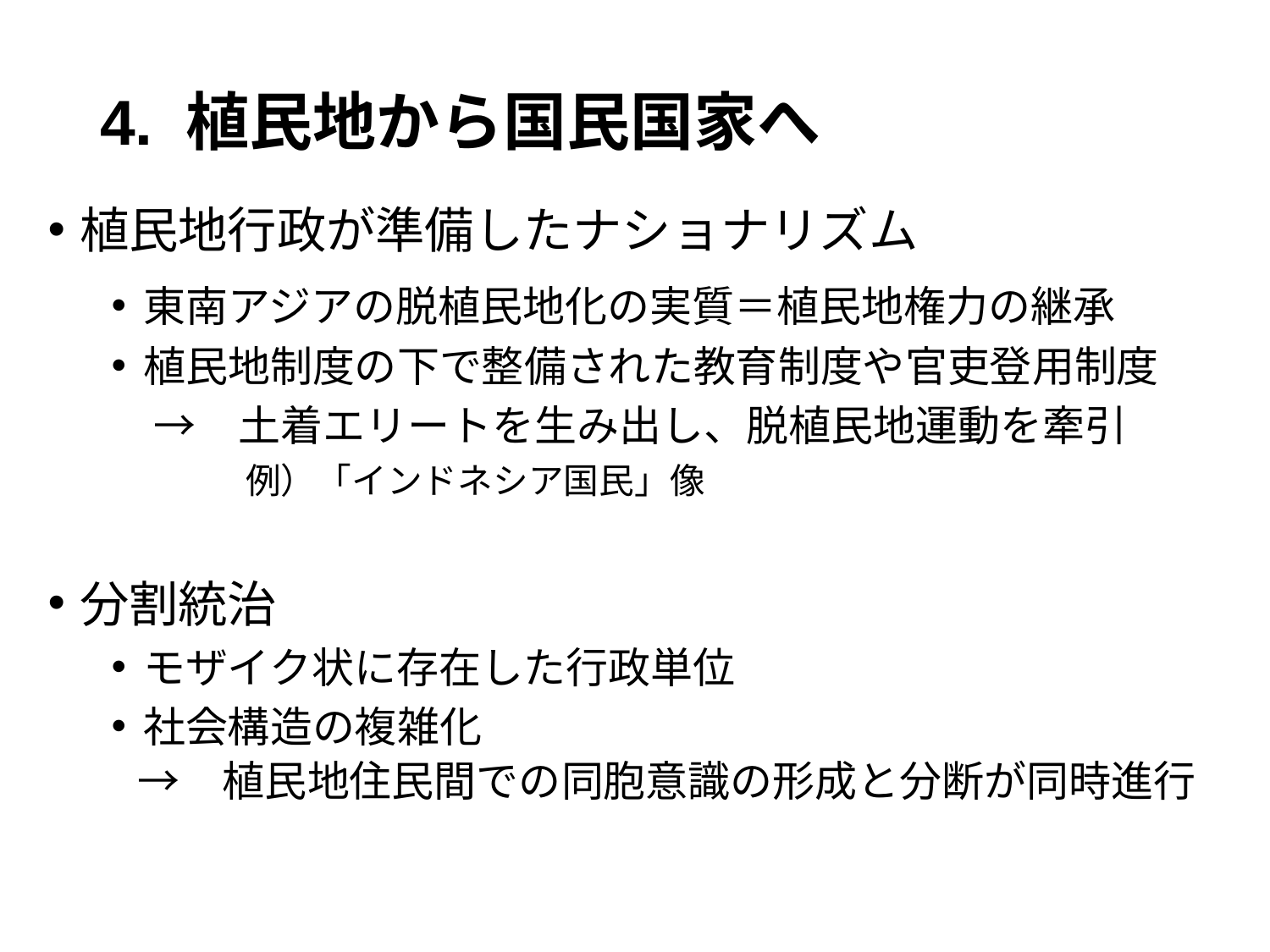

# 4. 植民地から国民国家へ
植民地行政が準備したナショナリズム
東南アジアの脱植民地化の実質＝植民地権力の継承
植民地制度の下で整備された教育制度や官吏登用制度
　→　土着エリートを生み出し、脱植民地運動を牽引
　　例）「インドネシア国民」像
分割統治
モザイク状に存在した行政単位
社会構造の複雑化
　→　植民地住民間での同胞意識の形成と分断が同時進行